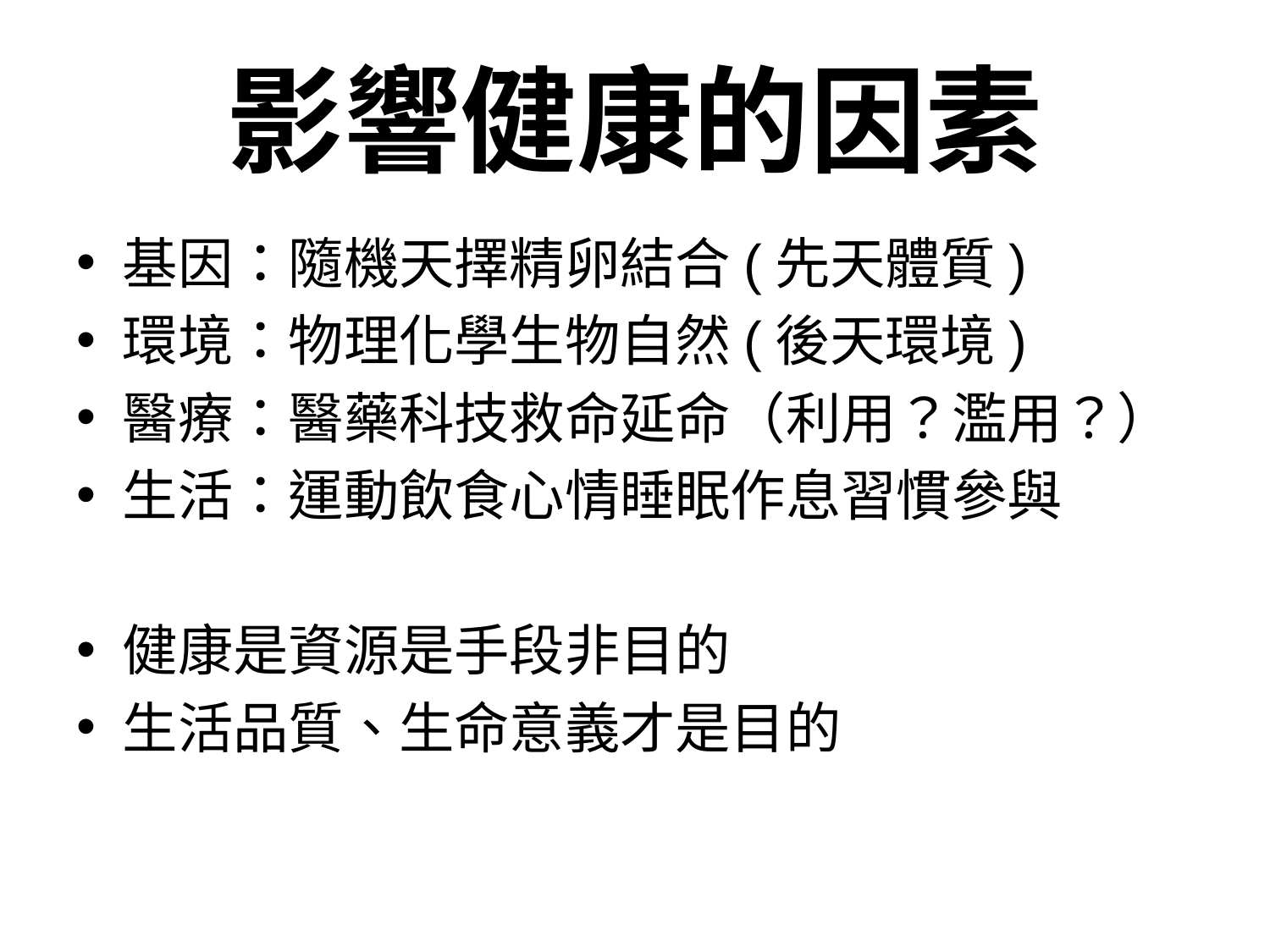

# 影響健康的因素
基因：隨機天擇精卵結合(先天體質)
環境：物理化學生物自然(後天環境)
醫療：醫藥科技救命延命（利用？濫用？）
生活：運動飲食心情睡眠作息習慣參與

健康是資源是手段非目的
生活品質、生命意義才是目的